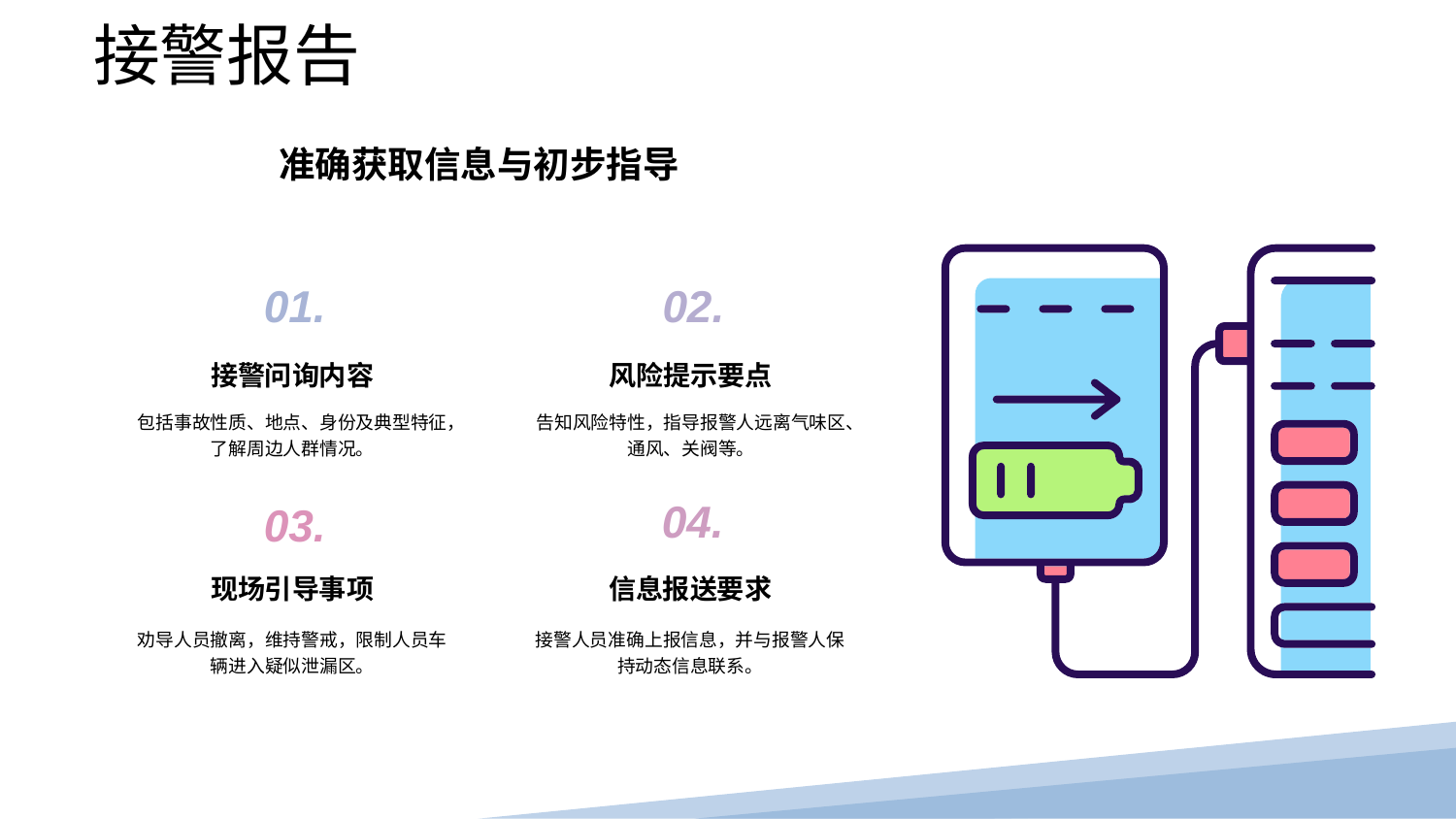

接警报告
准确获取信息与初步指导

02.
01.

风险提示要点
接警问询内容

告知风险特性，指导报警人远离气味区、通风、关阀等。
包括事故性质、地点、身份及典型特征，了解周边人群情况。

04.

03.

信息报送要求
现场引导事项

劝导人员撤离，维持警戒，限制人员车辆进入疑似泄漏区。
接警人员准确上报信息，并与报警人保持动态信息联系。